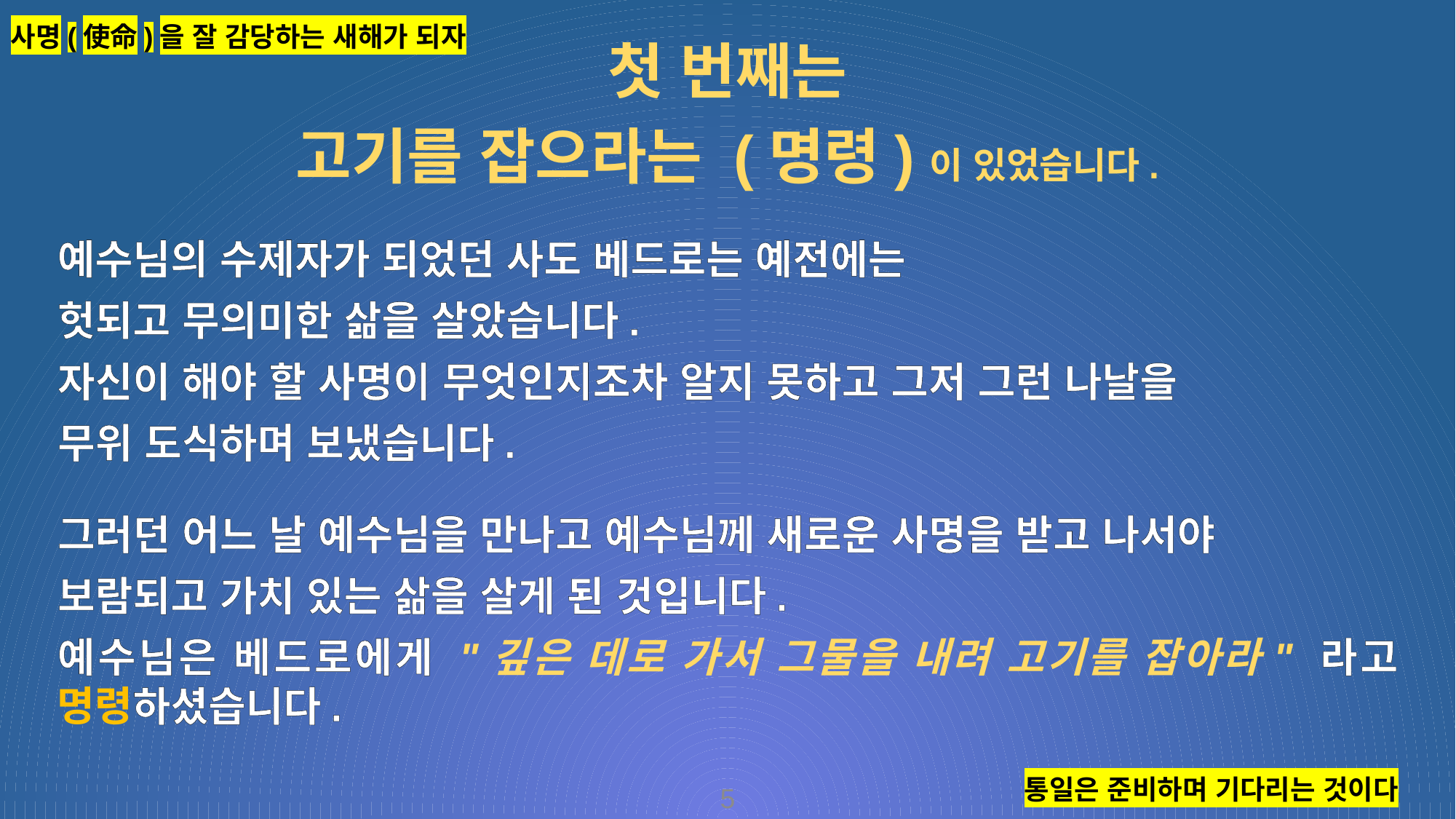

첫 번째는
고기를 잡으라는 (명령)이 있었습니다.

예수님의 수제자가 되었던 사도 베드로는 예전에는
헛되고 무의미한 삶을 살았습니다.
자신이 해야 할 사명이 무엇인지조차 알지 못하고 그저 그런 나날을
무위 도식하며 보냈습니다.

그러던 어느 날 예수님을 만나고 예수님께 새로운 사명을 받고 나서야
보람되고 가치 있는 삶을 살게 된 것입니다.
예수님은 베드로에게 "깊은 데로 가서 그물을 내려 고기를 잡아라" 라고 명령하셨습니다.
사명(使命)을 잘 감당하는 새해가 되자
통일은 준비하며 기다리는 것이다
5